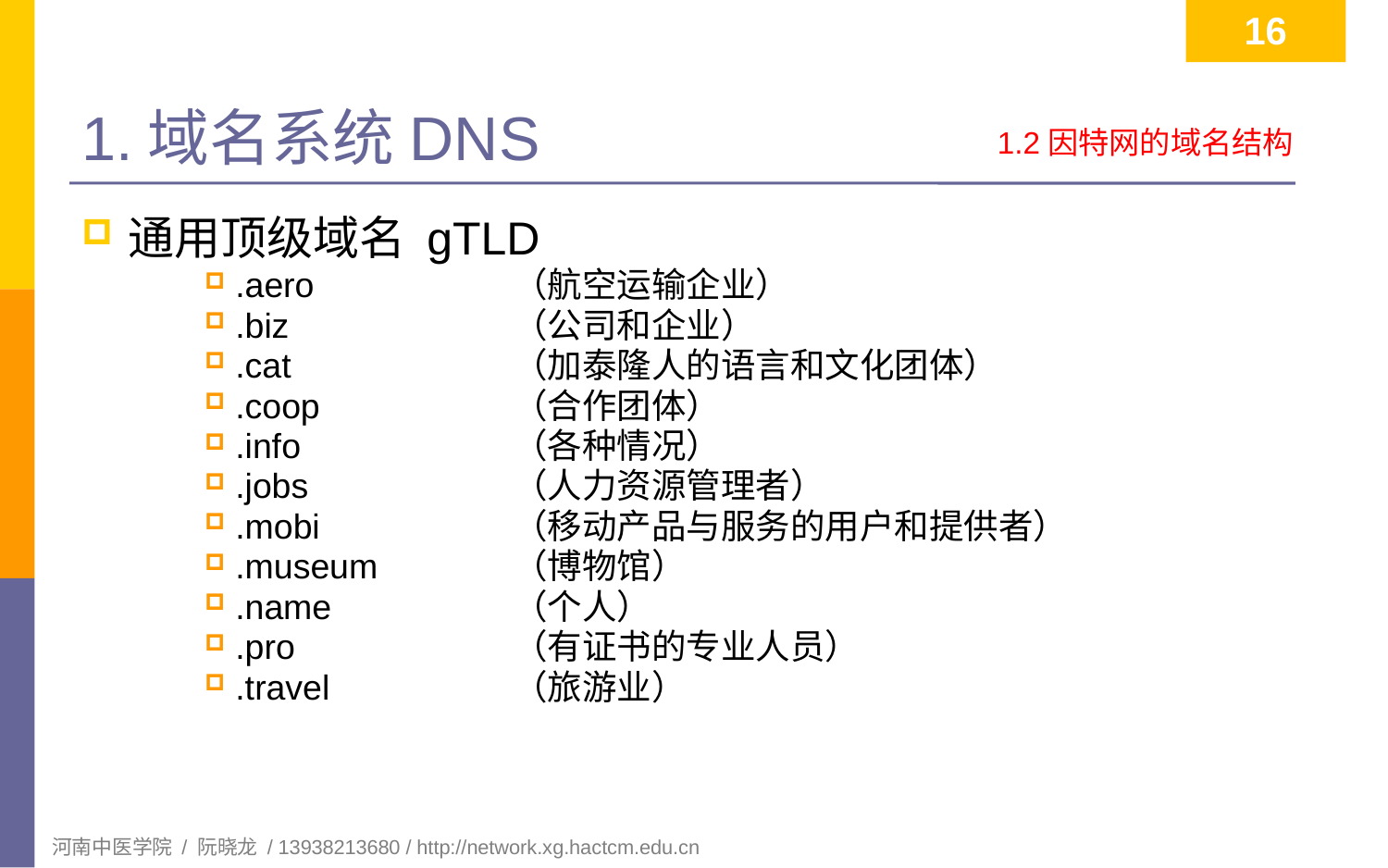

16
# 1.域名系统DNS
1.2因特网的域名结构
通用顶级域名 gTLD
.aero		（航空运输企业）
.biz		（公司和企业）
.cat		（加泰隆人的语言和文化团体）
.coop		（合作团体）
.info		（各种情况）
.jobs		（人力资源管理者）
.mobi		（移动产品与服务的用户和提供者）
.museum	（博物馆）
.name		（个人）
.pro 		（有证书的专业人员）
.travel 		（旅游业）